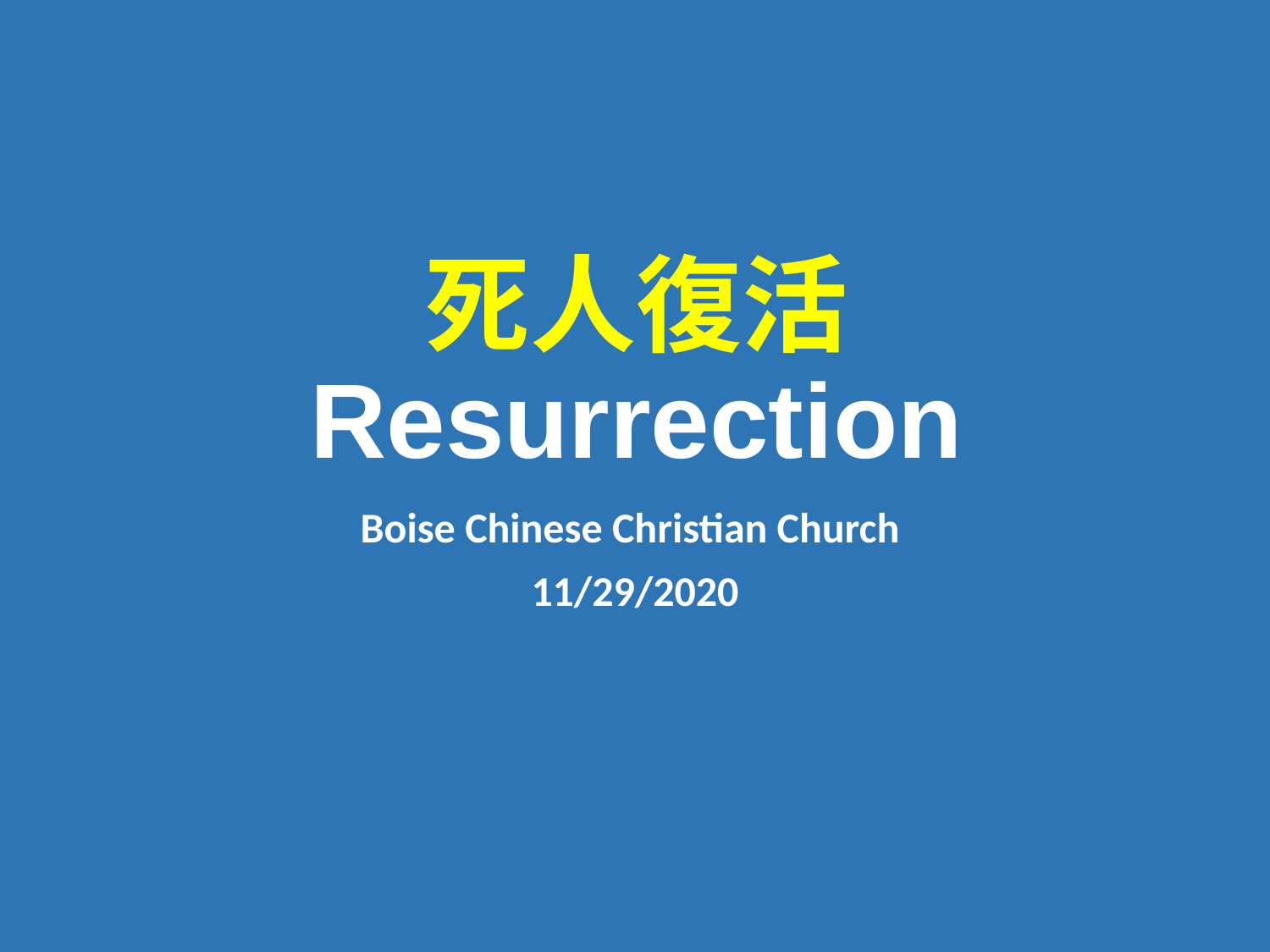

# 死人復活 Resurrection
Boise Chinese Christian Church
11/29/2020